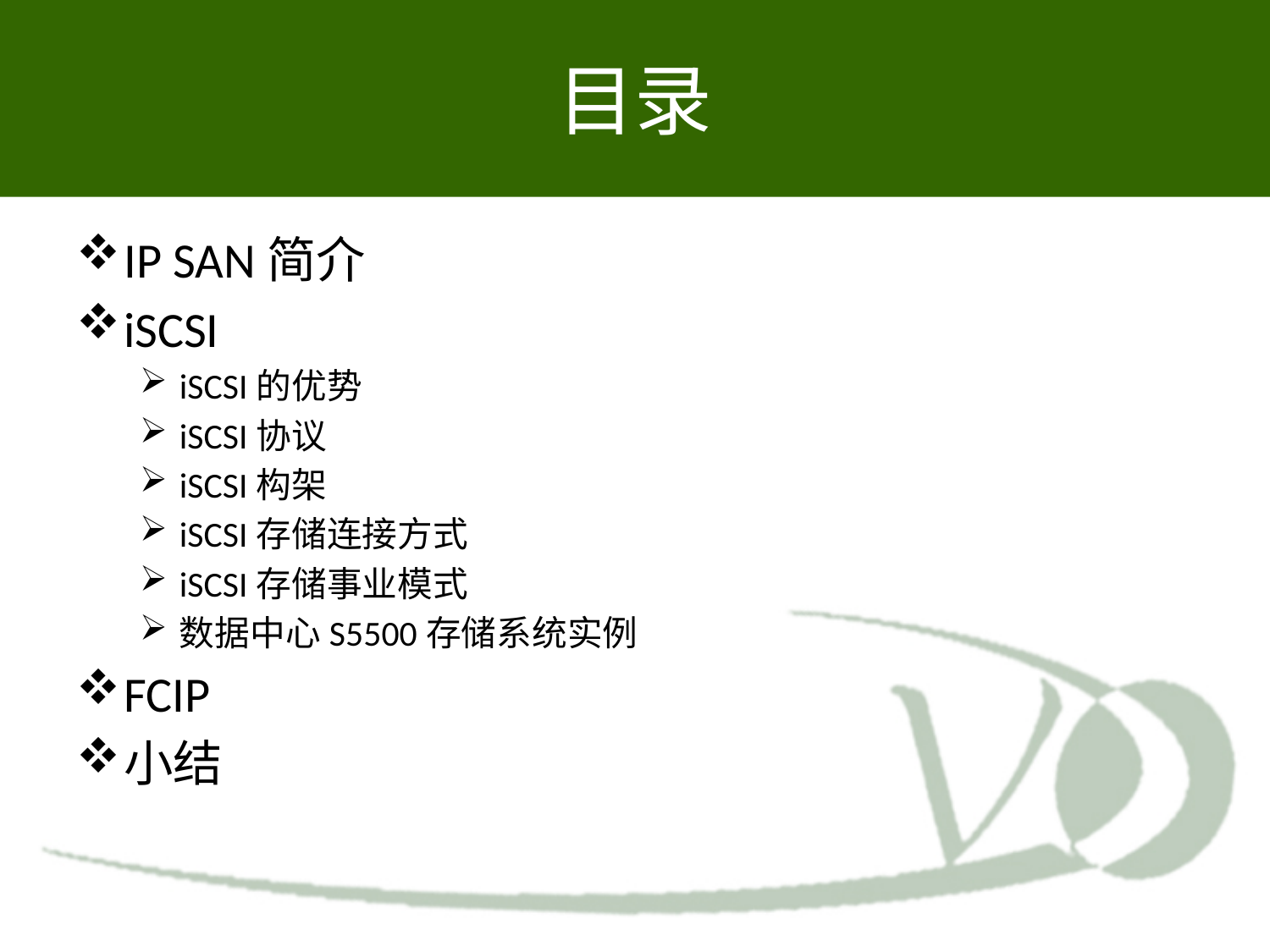

# 目录
IP SAN简介
iSCSI
iSCSI的优势
iSCSI协议
iSCSI构架
iSCSI存储连接方式
iSCSI存储事业模式
数据中心S5500存储系统实例
FCIP
小结